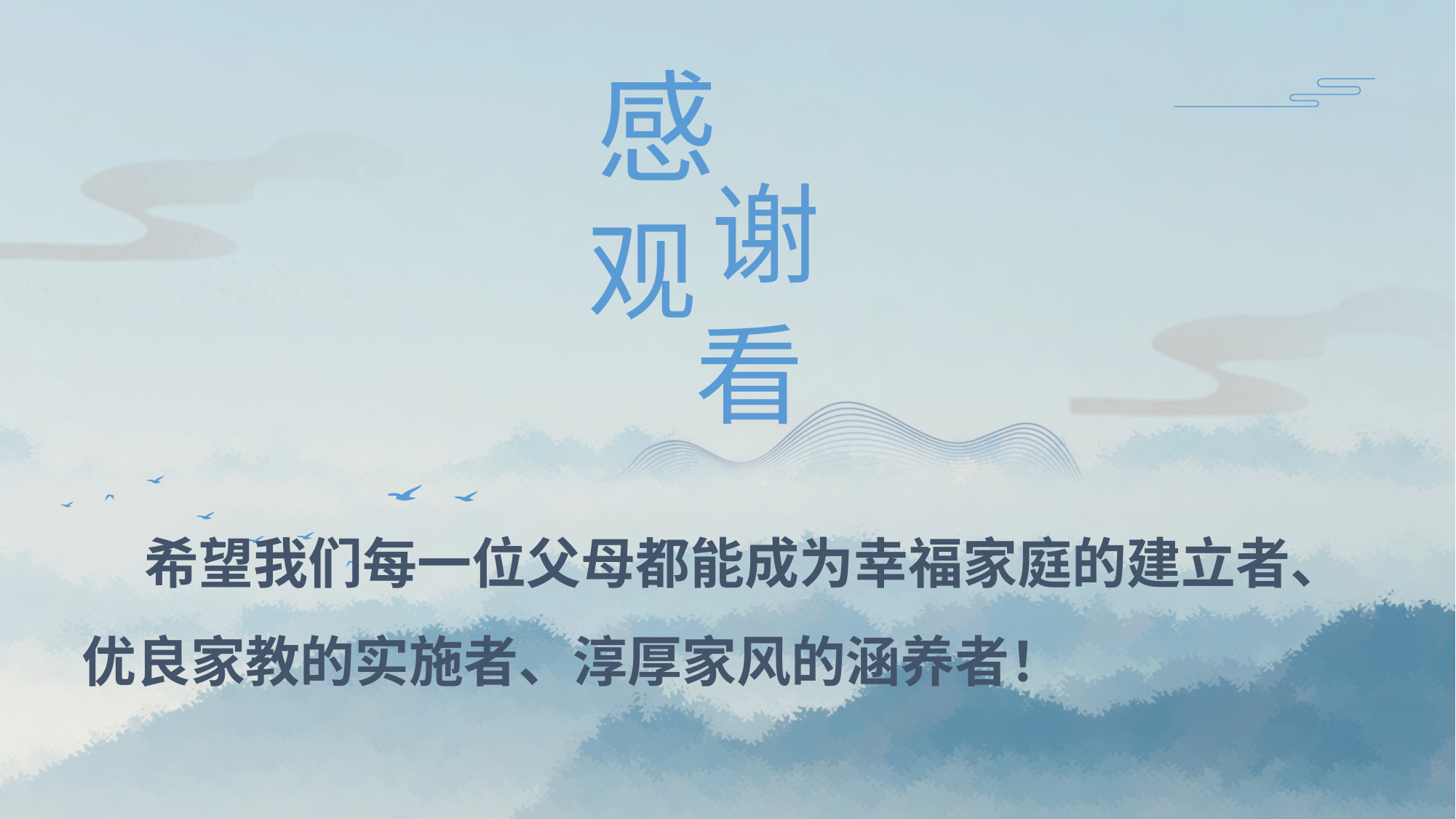

感
谢
观
看
    希望我们每一位父母都能成为幸福家庭的建立者、优良家教的实施者、淳厚家风的涵养者！